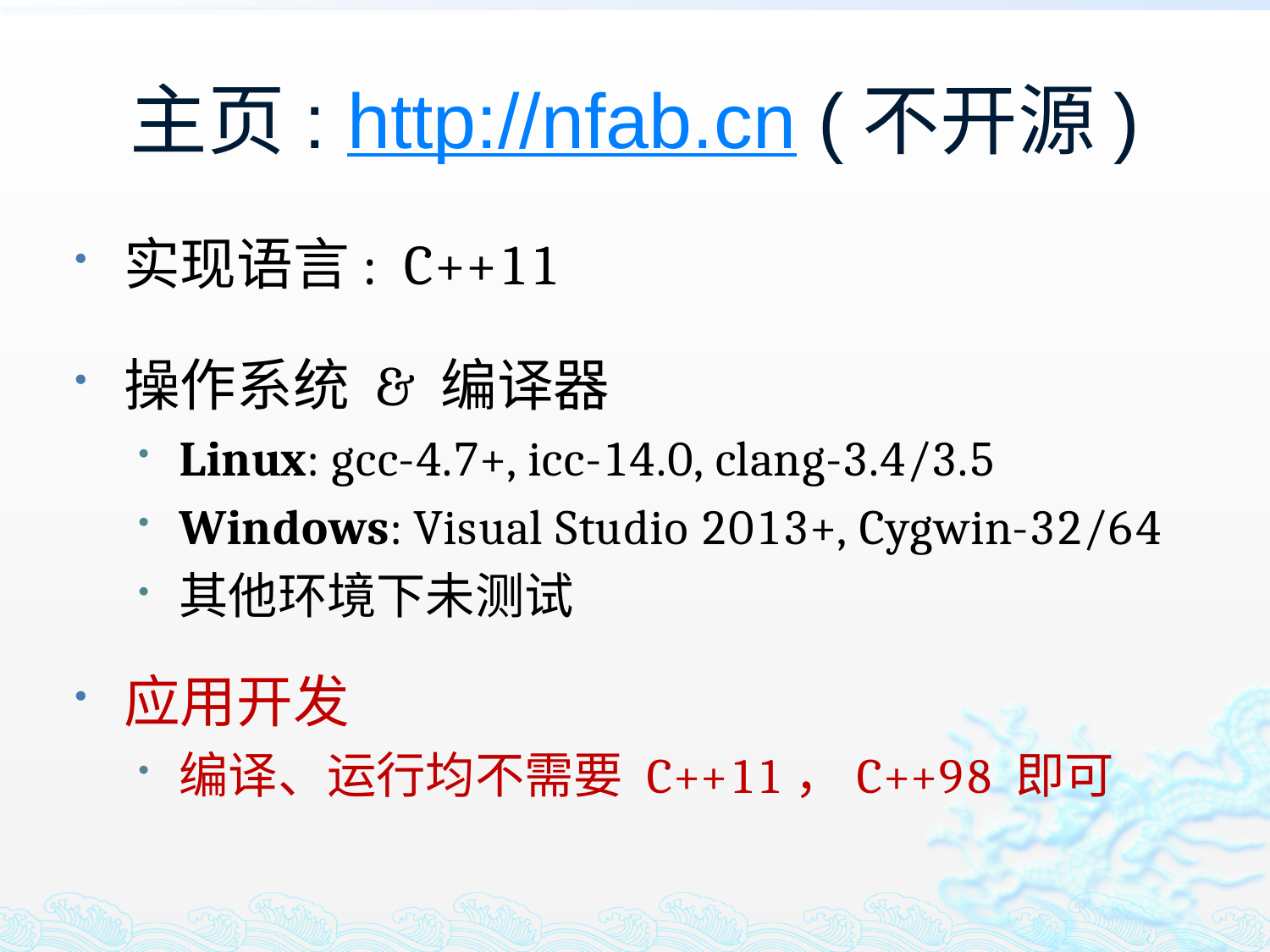

# 主页: http://nfab.cn (不开源)
实现语言:  C++11
操作系统 & 编译器
Linux: gcc-4.7+, icc-14.0, clang-3.4/3.5
Windows: Visual Studio 2013+, Cygwin-32/64
其他环境下未测试
应用开发
编译、运行均不需要 C++11，C++98 即可